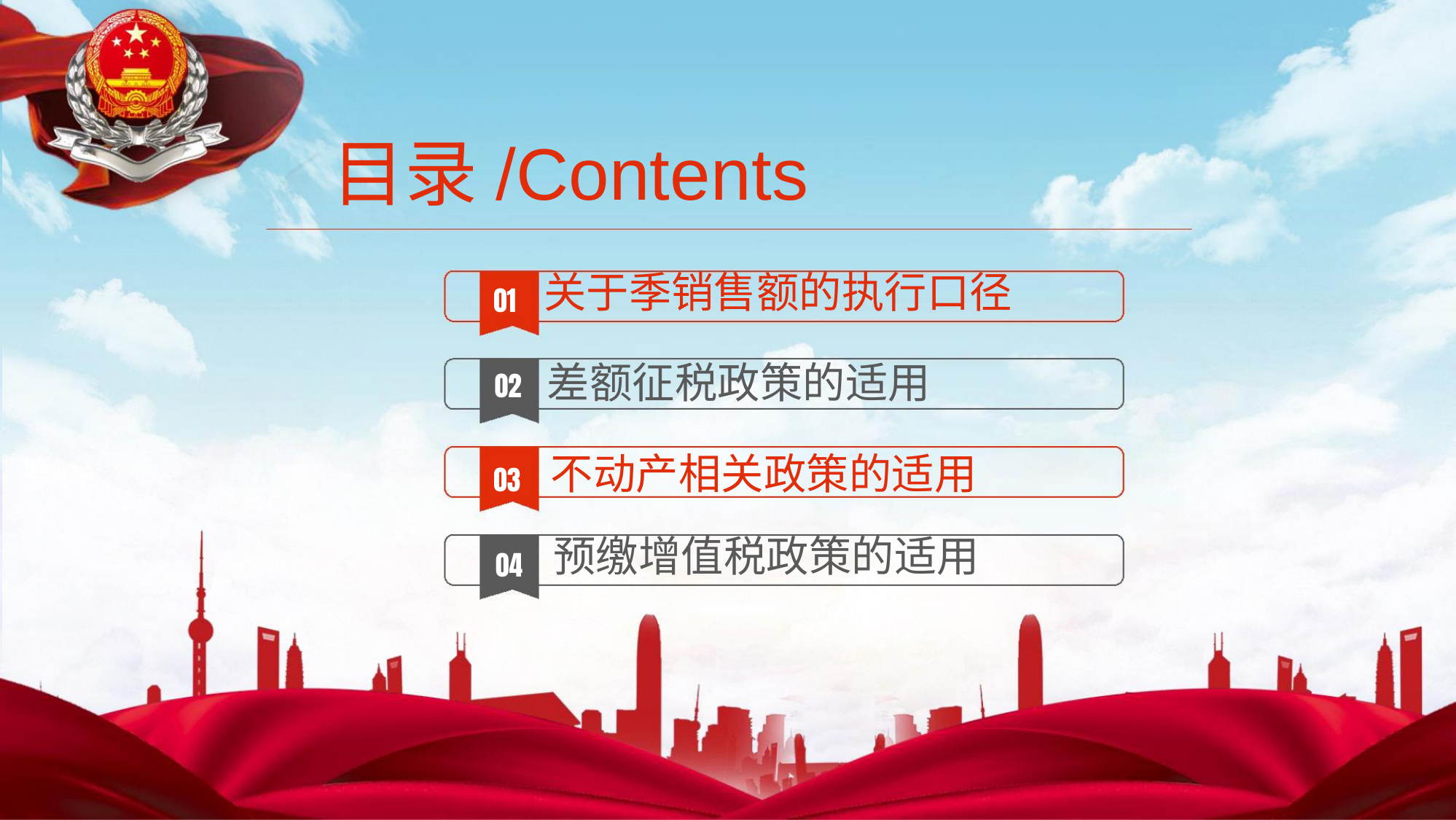

目录/Contents
关于季销售额的执行口径
01
02
差额征税政策的适用
不动产相关政策的适用
03
预缴增值税政策的适用
04